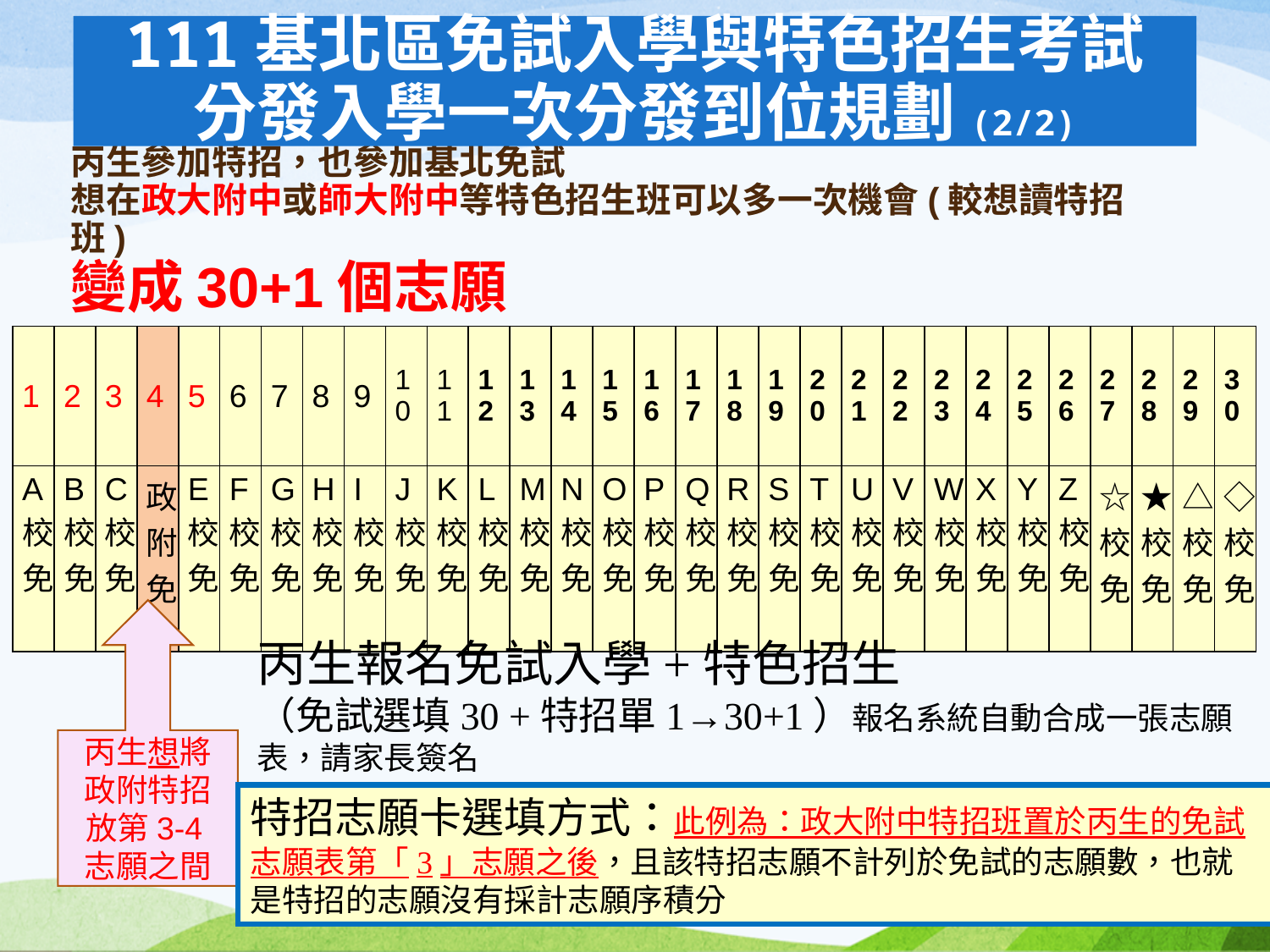

111基北區免試入學與特色招生考試
分發入學一次分發到位規劃(2/2)
# 丙生參加特招，也參加基北免試 想在政大附中或師大附中等特色招生班可以多一次機會(較想讀特招班) 變成30+1個志願
| 1 | 2 | 3 | 4 | 5 | 6 | 7 | 8 | 9 | 10 | 11 | 12 | 13 | 14 | 15 | 16 | 17 | 18 | 19 | 20 | 21 | 22 | 23 | 24 | 25 | 26 | 27 | 28 | 29 | 30 |
| --- | --- | --- | --- | --- | --- | --- | --- | --- | --- | --- | --- | --- | --- | --- | --- | --- | --- | --- | --- | --- | --- | --- | --- | --- | --- | --- | --- | --- | --- |
| A校 免 | B校免 | C校免 | 政附免 | E校免 | F校免 | G校免 | H校免 | I校免 | J校免 | K校免 | L校免 | M校免 | N校免 | O校免 | P校免 | Q校免 | R校免 | S校免 | T校免 | U校免 | V校免 | W校免 | X校免 | Y校免 | Z校免 | ☆校免 | ★校免 | △校免 | ◇校免 |
丙生想將政附特招
放第3-4志願之間
丙生報名免試入學+特色招生
（免試選填30 +特招單1→30+1）報名系統自動合成一張志願表，請家長簽名
特招志願卡選填方式：此例為：政大附中特招班置於丙生的免試志願表第「3」志願之後，且該特招志願不計列於免試的志願數，也就是特招的志願沒有採計志願序積分